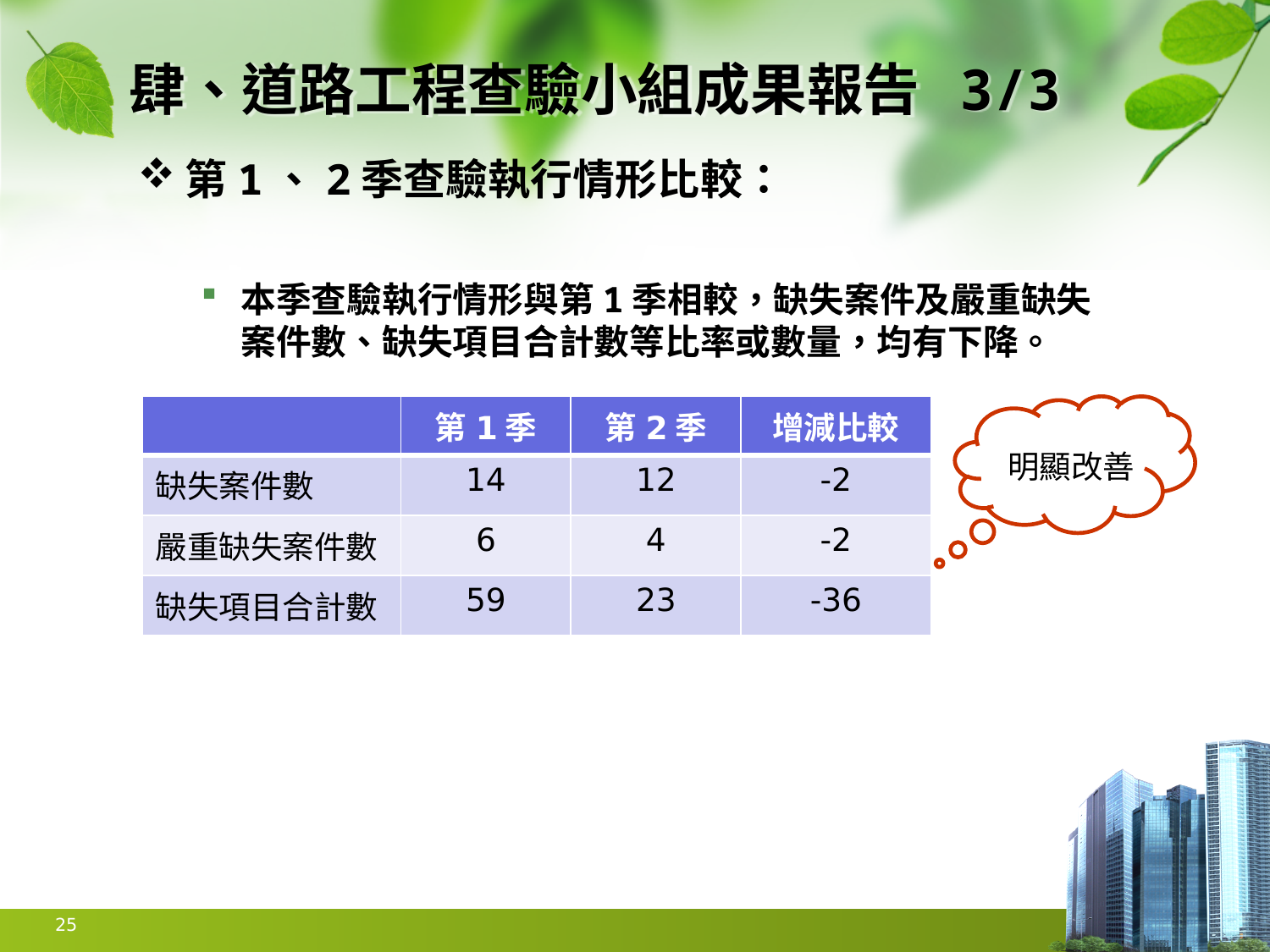

# 肆、道路工程查驗小組成果報告  3/3
第1、2季查驗執行情形比較：

本季查驗執行情形與第1季相較，缺失案件及嚴重缺失案件數、缺失項目合計數等比率或數量，均有下降。

|  | 第1季 | 第2季 | 增減比較 |
| --- | --- | --- | --- |
| 缺失案件數 | 14 | 12 | -2 |
| 嚴重缺失案件數 | 6 | 4 | -2 |
| 缺失項目合計數 | 59 | 23 | -36 |

明顯改善
25